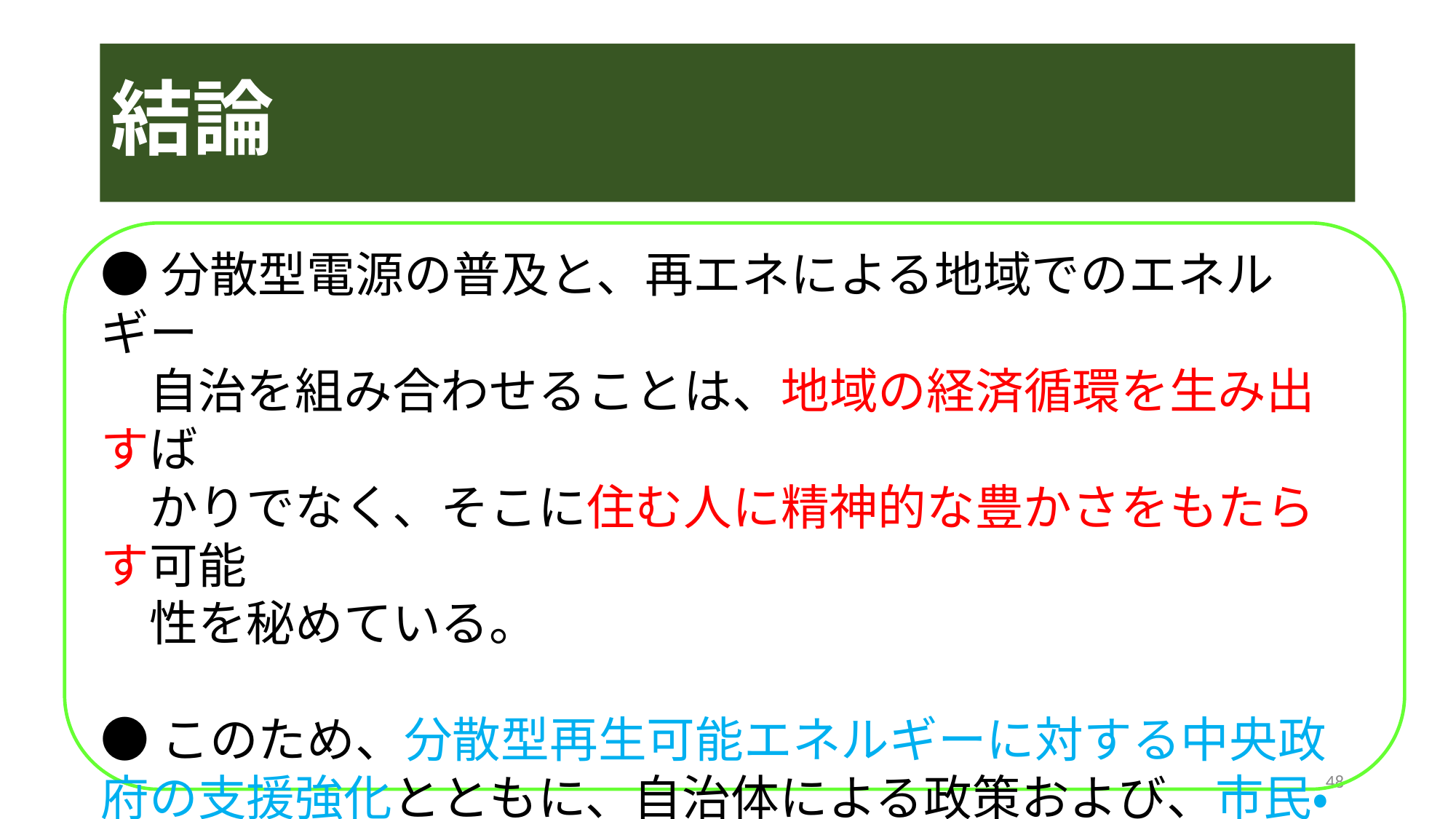

# 結論

●分散型電源の普及と、再エネによる地域でのエネルギー
　自治を組み合わせることは、地域の経済循環を生み出すば
　かりでなく、そこに住む人に精神的な豊かさをもたらす可能
　性を秘めている。

●このため、分散型再生可能エネルギーに対する中央政府の支援強化とともに、自治体による政策および、市民・地元企業の相互理解と協力を形成することによりエネルギー自治の土台を作っておく必要があると筆者は考える。

48